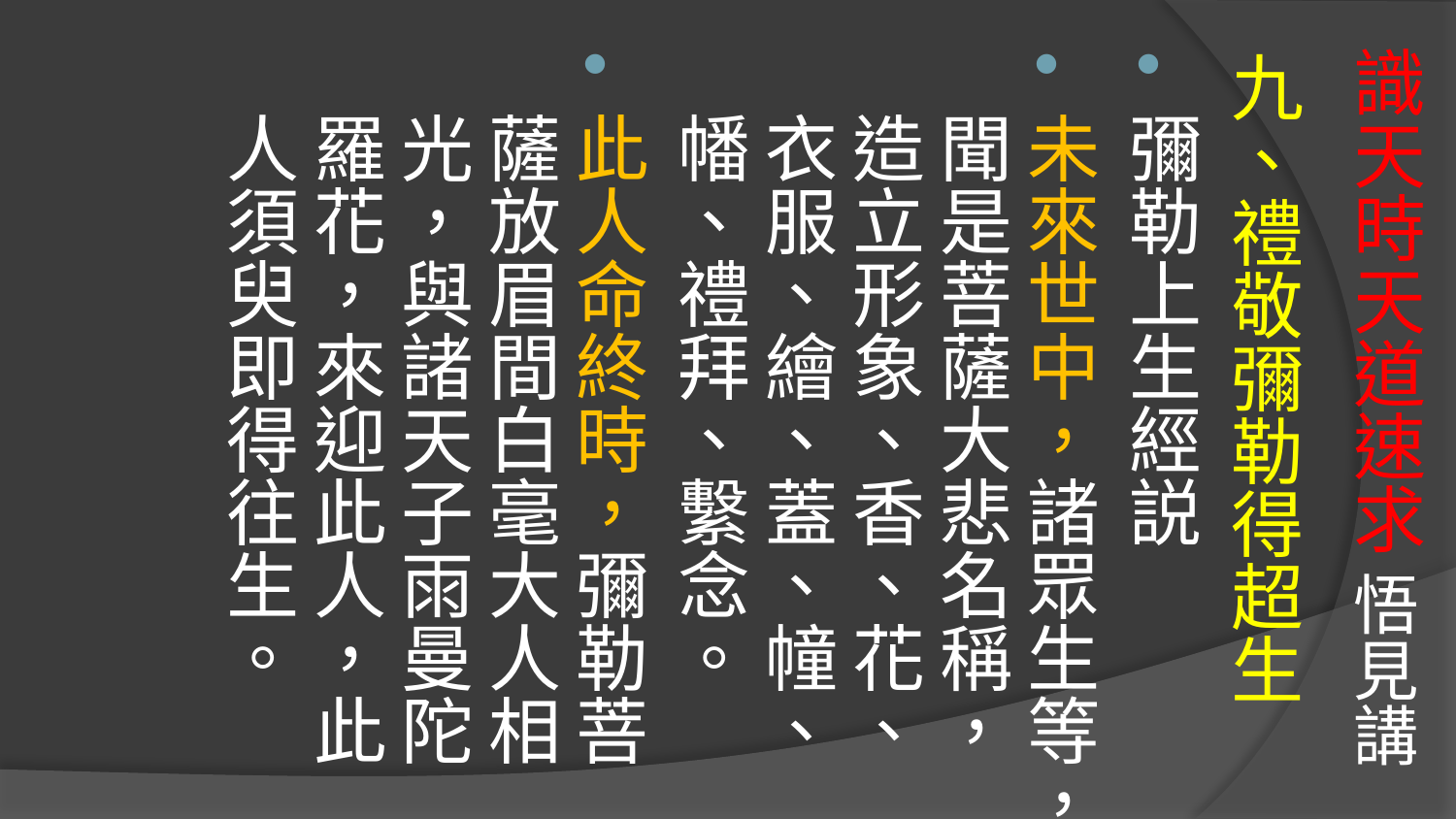

# 識天時天道速求 悟見講
九、禮敬彌勒得超生
彌勒上生經説
未來世中，諸眾生等，聞是菩薩大悲名稱，造立形象、香、花、衣服、繪、蓋、幢、幡、禮拜、繫念。
此人命終時，彌勒菩薩放眉間白毫大人相光，與諸天子雨曼陀羅花，來迎此人，此人須臾即得往生。